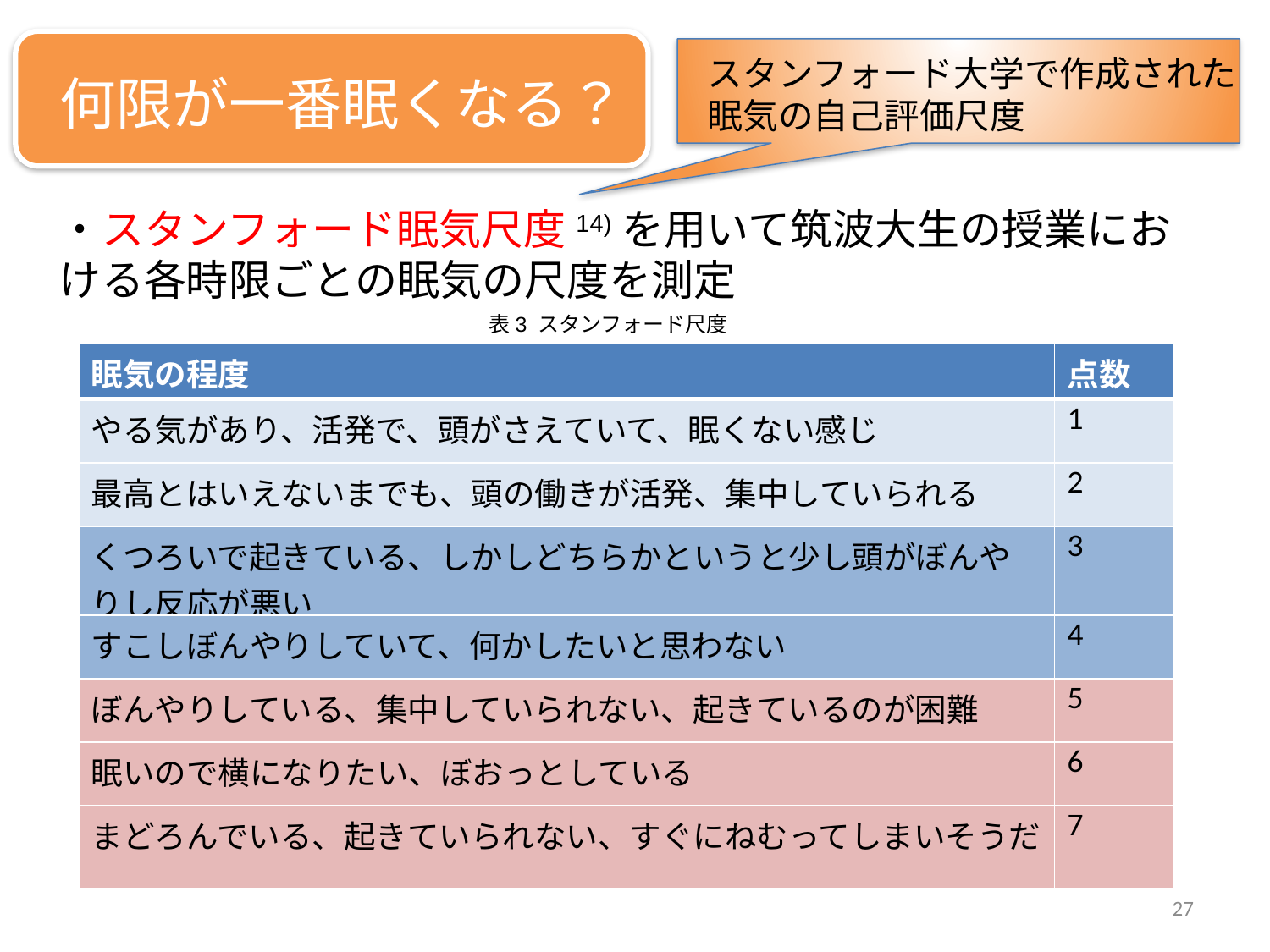

何限が一番眠くなる？

スタンフォード大学で作成された
眠気の自己評価尺度
・スタンフォード眠気尺度14)を用いて筑波大生の授業における各時限ごとの眠気の尺度を測定
表3 スタンフォード尺度
| 眠気の程度 | 点数 |
| --- | --- |
| やる気があり、活発で、頭がさえていて、眠くない感じ | 1 |
| 最高とはいえないまでも、頭の働きが活発、集中していられる | 2 |
| くつろいで起きている、しかしどちらかというと少し頭がぼんやりし反応が悪い | 3 |
| すこしぼんやりしていて、何かしたいと思わない | 4 |
| ぼんやりしている、集中していられない、起きているのが困難 | 5 |
| 眠いので横になりたい、ぼおっとしている | 6 |
| まどろんでいる、起きていられない、すぐにねむってしまいそうだ | 7 |
27